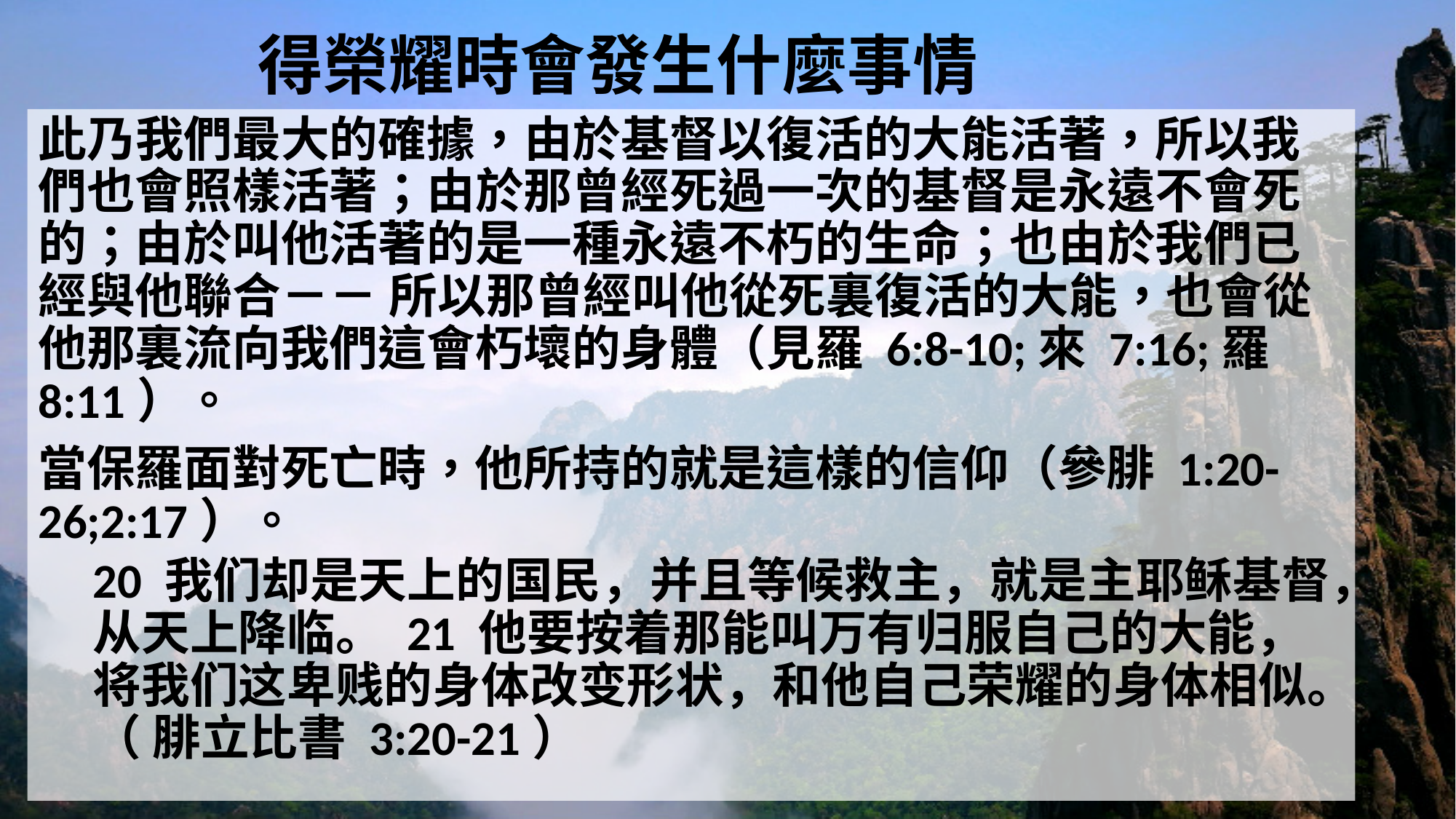

# 得榮耀時會發生什麼事情
此乃我們最大的確據，由於基督以復活的大能活著，所以我們也會照樣活著；由於那曾經死過一次的基督是永遠不會死的；由於叫他活著的是一種永遠不朽的生命；也由於我們已經與他聯合－－ 所以那曾經叫他從死裏復活的大能，也會從他那裏流向我們這會朽壞的身體（見羅 6:8-10;來 7:16;羅 8:11）。
當保羅面對死亡時，他所持的就是這樣的信仰（參腓 1:20-26;2:17）。
20 我们却是天上的国民，并且等候救主，就是主耶稣基督，从天上降临。 21 他要按着那能叫万有归服自己的大能，将我们这卑贱的身体改变形状，和他自己荣耀的身体相似。（ 腓立比書 3:20-21）